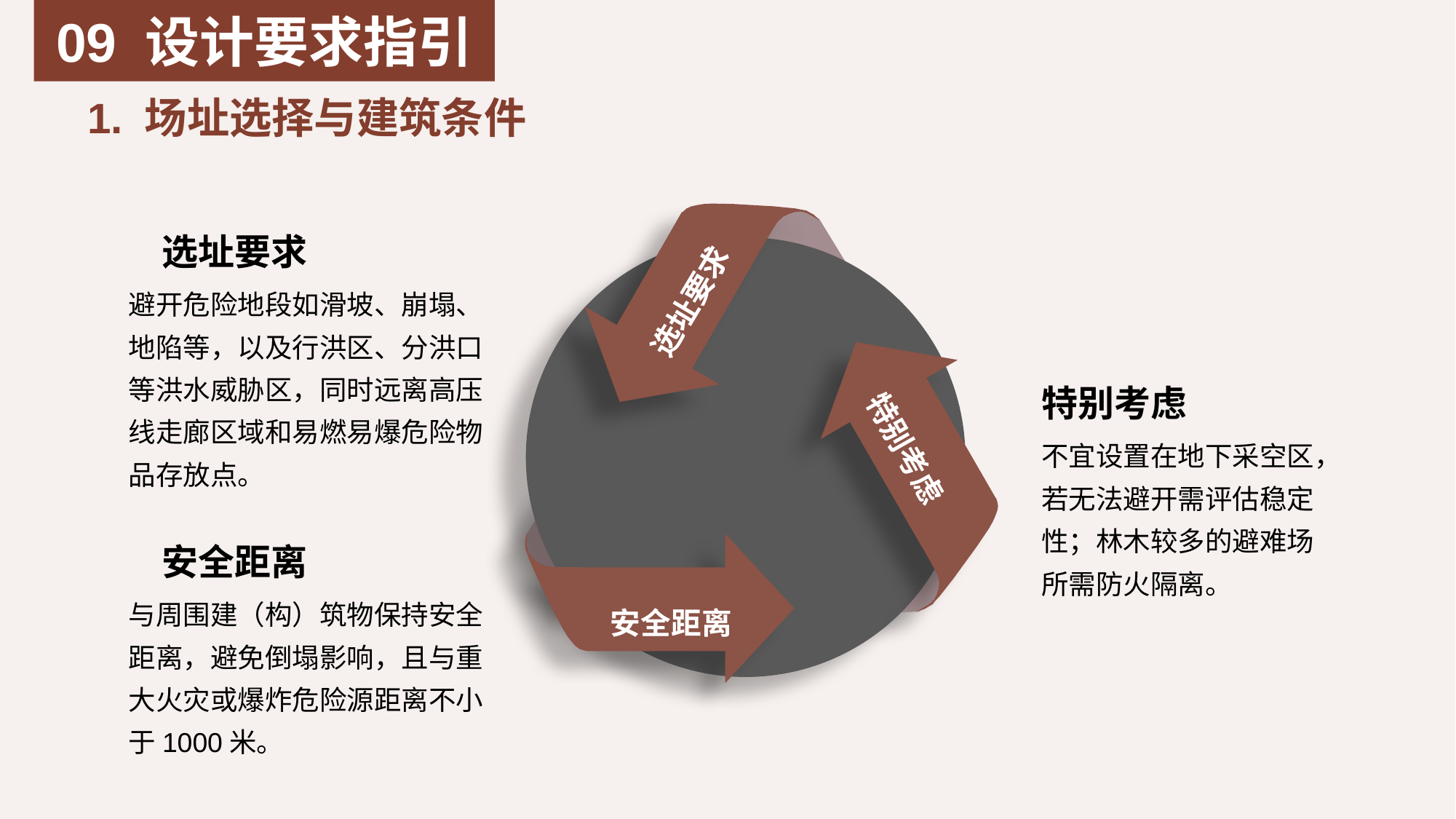

09 设计要求指引
1. 场址选择与建筑条件

选址要求

选址要求
避开危险地段如滑坡、崩塌、地陷等，以及行洪区、分洪口等洪水威胁区，同时远离高压线走廊区域和易燃易爆危险物品存放点。
特别考虑

特别考虑
不宜设置在地下采空区，若无法避开需评估稳定性；林木较多的避难场所需防火隔离。

安全距离

与周围建（构）筑物保持安全距离，避免倒塌影响，且与重大火灾或爆炸危险源距离不小于1000米。
安全距离